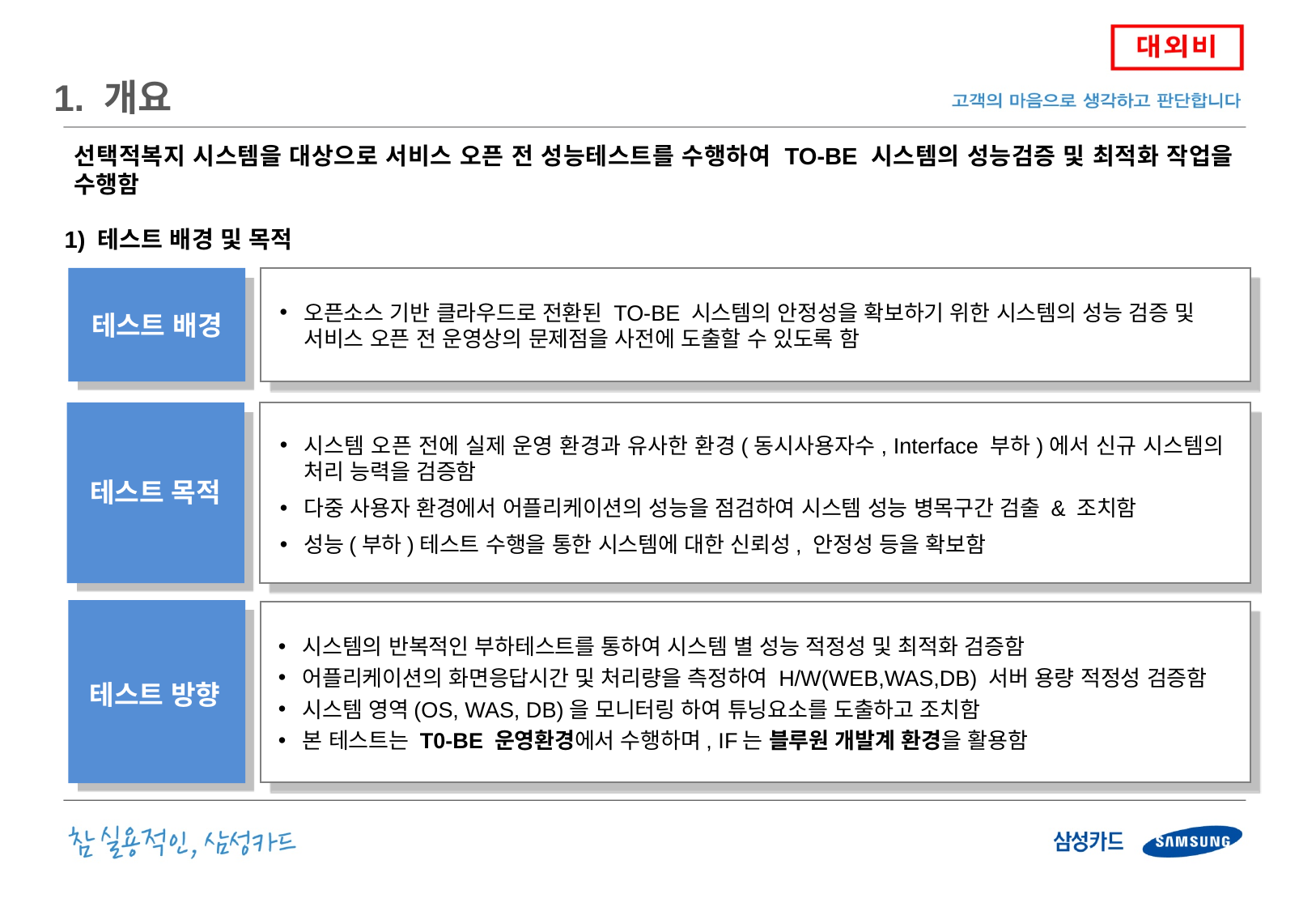

1. 개요
선택적복지 시스템을 대상으로 서비스 오픈 전 성능테스트를 수행하여 TO-BE 시스템의 성능검증 및 최적화 작업을 수행함
 1) 테스트 배경 및 목적
테스트 배경

오픈소스 기반 클라우드로 전환된 TO-BE 시스템의 안정성을 확보하기 위한 시스템의 성능 검증 및 서비스 오픈 전 운영상의 문제점을 사전에 도출할 수 있도록 함
테스트 목적

시스템 오픈 전에 실제 운영 환경과 유사한 환경(동시사용자수, Interface 부하)에서 신규 시스템의 처리 능력을 검증함
다중 사용자 환경에서 어플리케이션의 성능을 점검하여 시스템 성능 병목구간 검출 & 조치함
성능(부하)테스트 수행을 통한 시스템에 대한 신뢰성, 안정성 등을 확보함
테스트 방향

시스템의 반복적인 부하테스트를 통하여 시스템 별 성능 적정성 및 최적화 검증함
어플리케이션의 화면응답시간 및 처리량을 측정하여 H/W(WEB,WAS,DB) 서버 용량 적정성 검증함
시스템 영역(OS, WAS, DB)을 모니터링 하여 튜닝요소를 도출하고 조치함
본 테스트는 T0-BE 운영환경에서 수행하며, IF는 블루원 개발계 환경을 활용함